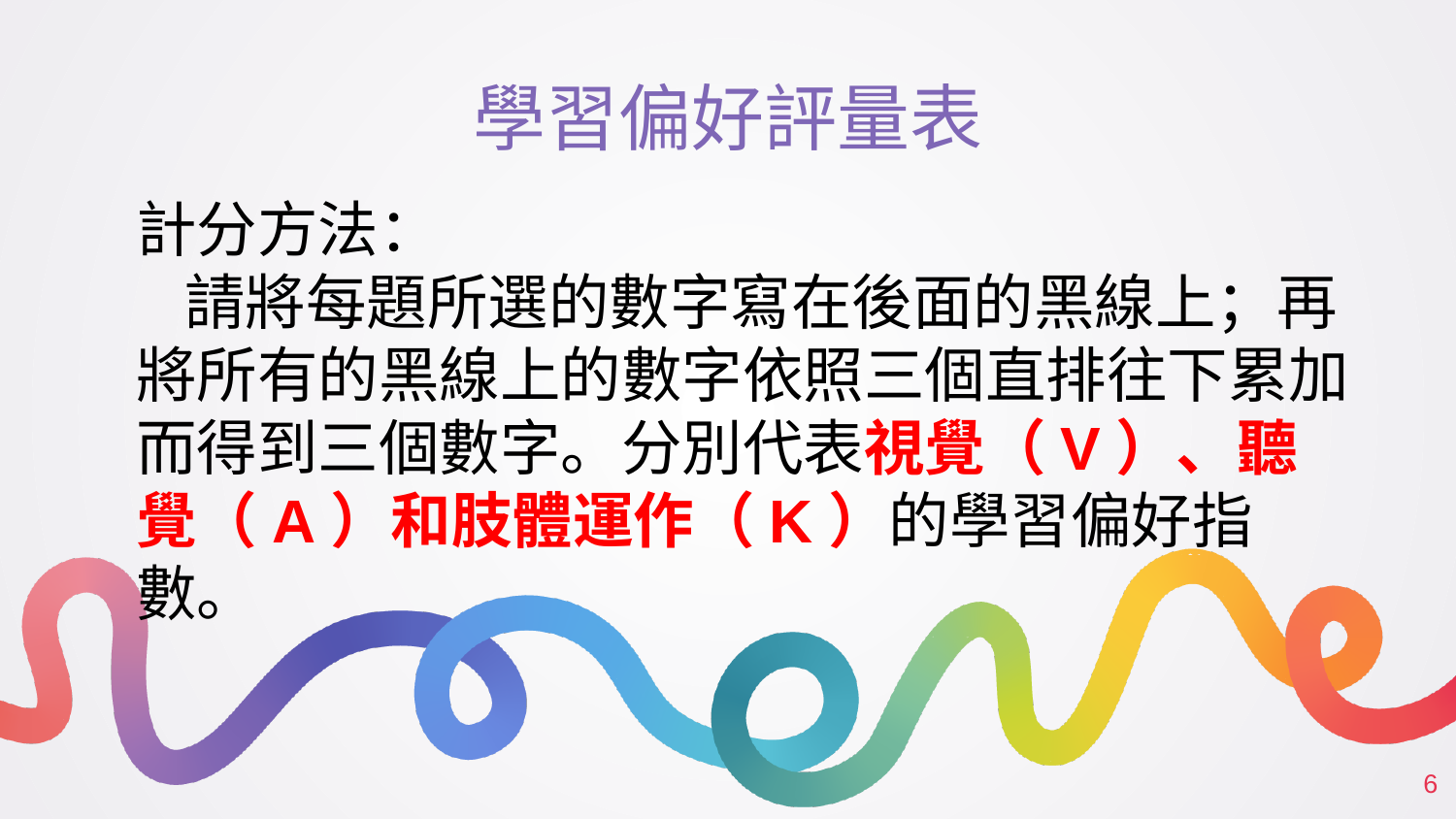

# 學習偏好評量表
計分方法：
請將每題所選的數字寫在後面的黑線上；再將所有的黑線上的數字依照三個直排往下累加而得到三個數字。分別代表視覺（V）、聽覺（A）和肢體運作（K）的學習偏好指數。
6